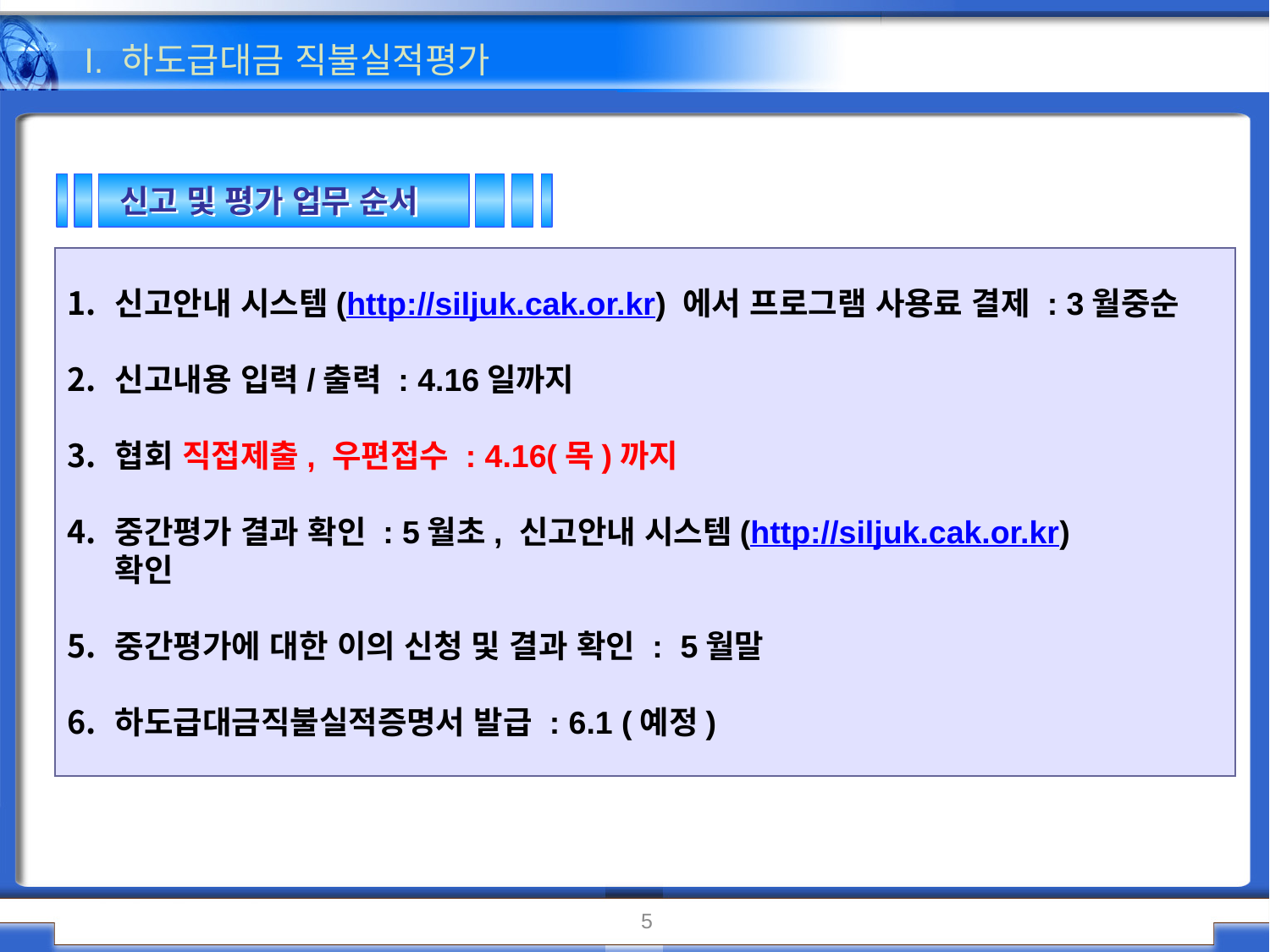

I. 하도급대금 직불실적평가

신고 및 평가 업무 순서
신고안내 시스템(http://siljuk.cak.or.kr) 에서 프로그램 사용료 결제 : 3월중순
신고내용 입력/출력 : 4.16일까지

협회 직접제출, 우편접수 : 4.16(목)까지

중간평가 결과 확인 : 5월초, 신고안내 시스템(http://siljuk.cak.or.kr)
확인

중간평가에 대한 이의 신청 및 결과 확인 :  5월말

하도급대금직불실적증명서 발급 : 6.1 (예정)

5